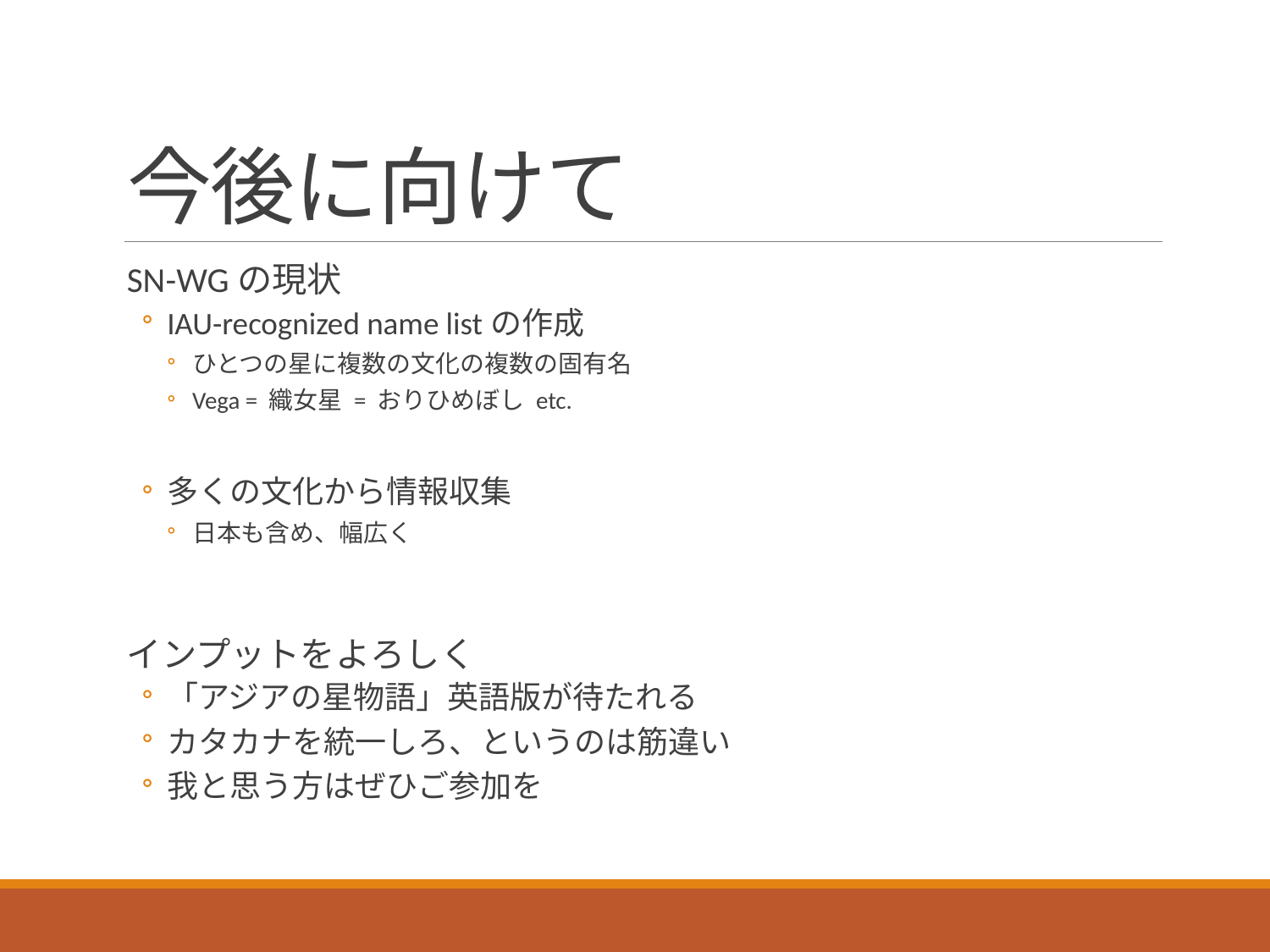

# 今後に向けて
SN-WGの現状
IAU-recognized name listの作成
ひとつの星に複数の文化の複数の固有名
Vega = 織女星 = おりひめぼし etc.

多くの文化から情報収集
日本も含め、幅広く

インプットをよろしく
「アジアの星物語」英語版が待たれる
カタカナを統一しろ、というのは筋違い
我と思う方はぜひご参加を